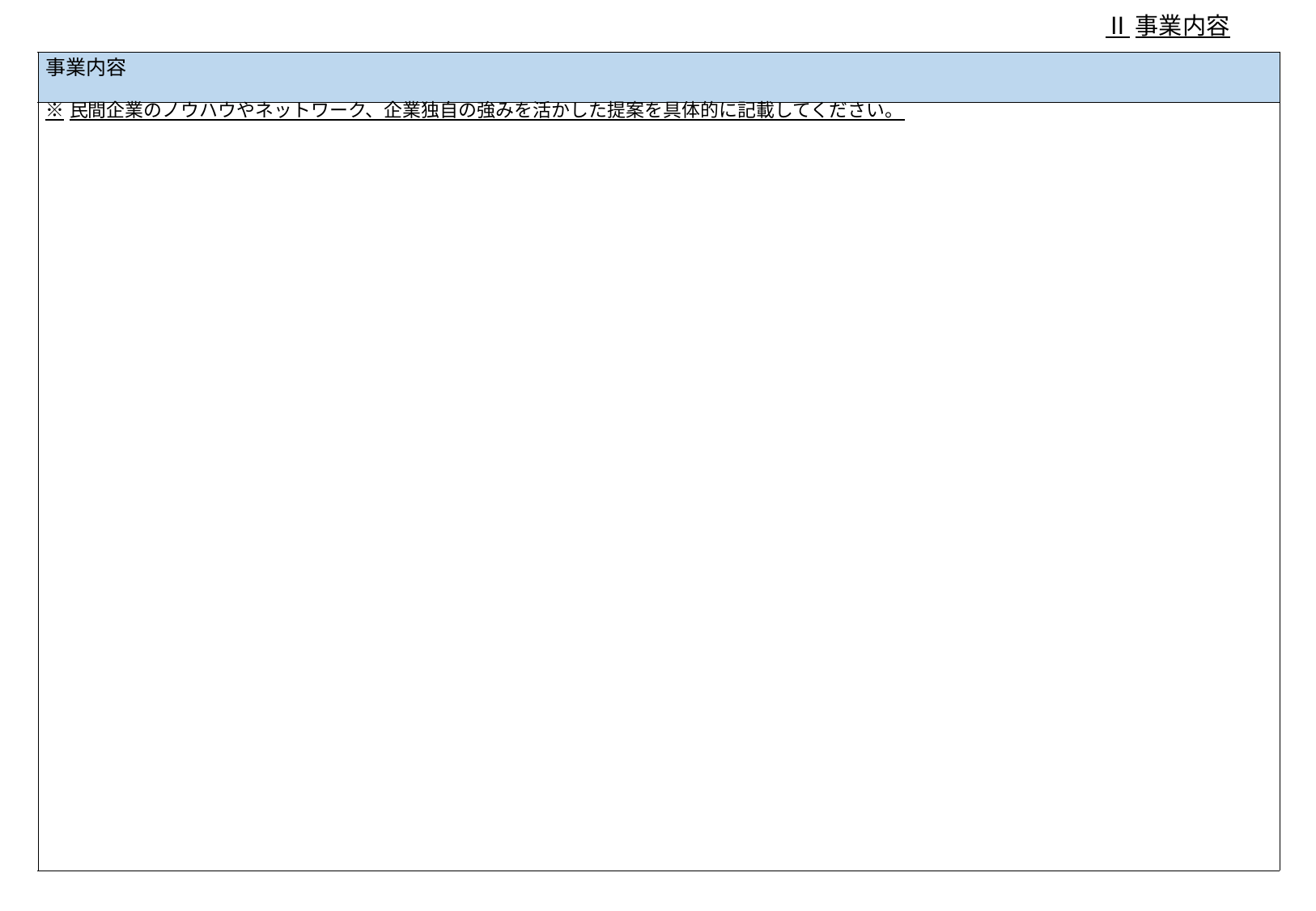

Ⅱ事業内容
| 事業内容 |
| --- |
| ※民間企業のノウハウやネットワーク、企業独自の強みを活かした提案を具体的に記載してください。 |